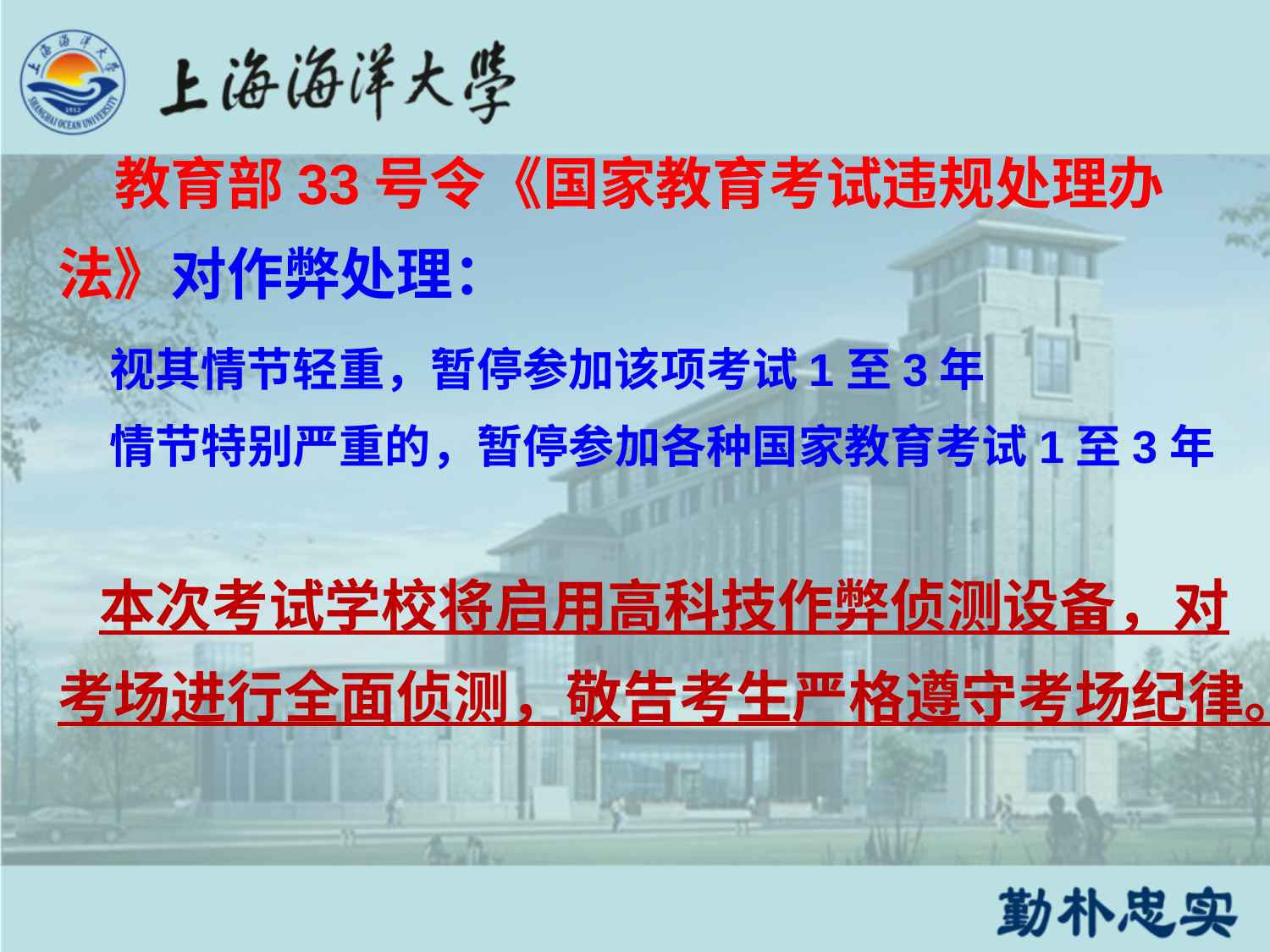

# 教育部33号令《国家教育考试违规处理办法》对作弊处理： 视其情节轻重，暂停参加该项考试1至3年 情节特别严重的，暂停参加各种国家教育考试1至3年 本次考试学校将启用高科技作弊侦测设备，对考场进行全面侦测，敬告考生严格遵守考场纪律。